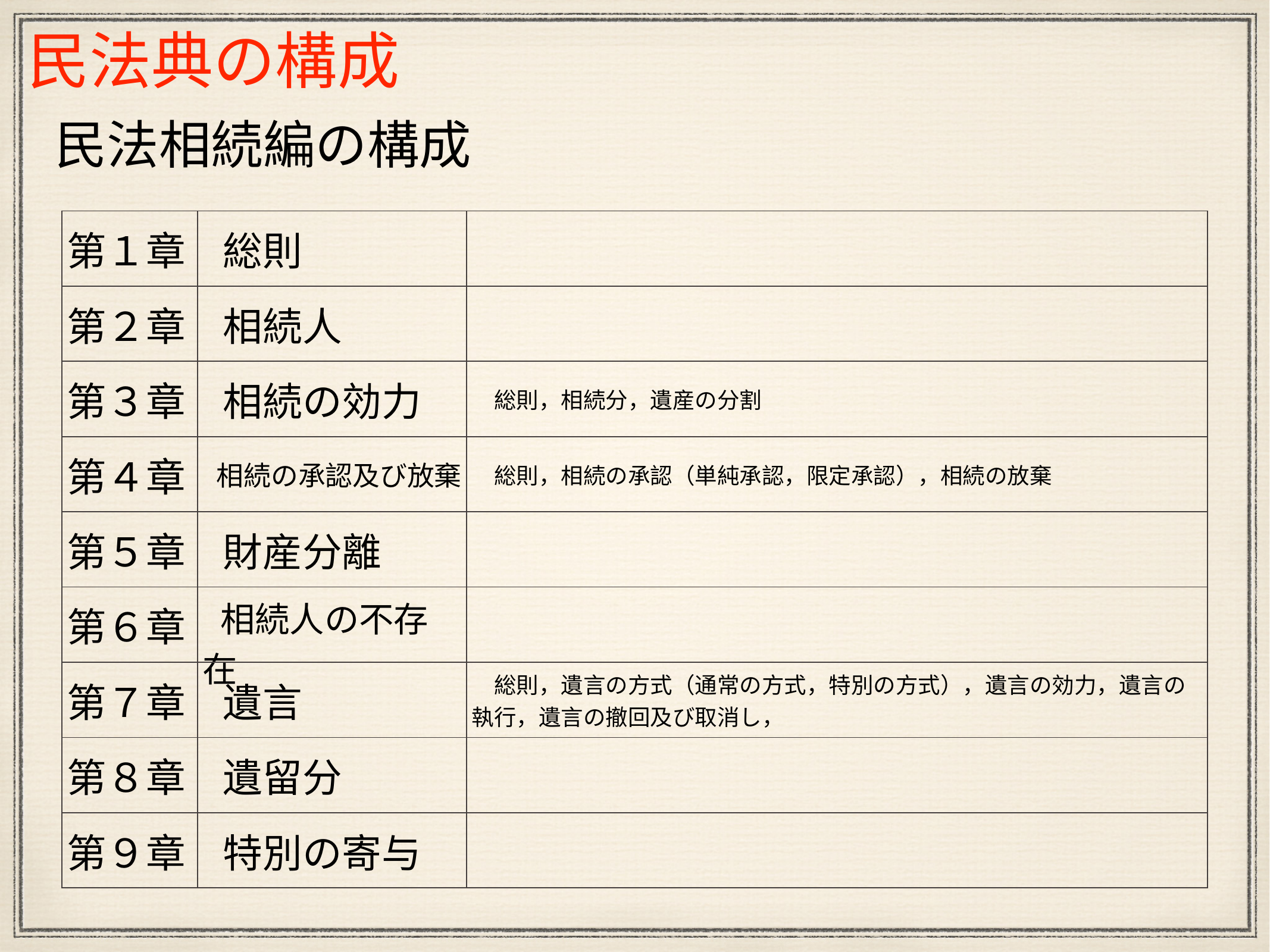

民法典の構成
民法相続編の構成
| 第１章 | 総則 |  |
| --- | --- | --- |
| 第２章 | 相続人 |  |
| 第３章 | 相続の効力 | 総則，相続分，遺産の分割 |
| 第４章 | 相続の承認及び放棄 | 総則，相続の承認（単純承認，限定承認），相続の放棄 |
| 第５章 | 財産分離 |  |
| 第６章 | 相続人の不存在 |  |
| 第７章 | 遺言 | 総則，遺言の方式（通常の方式，特別の方式），遺言の効力，遺言の執行，遺言の撤回及び取消し， |
| 第８章 | 遺留分 |  |
| 第９章 | 特別の寄与 |  |